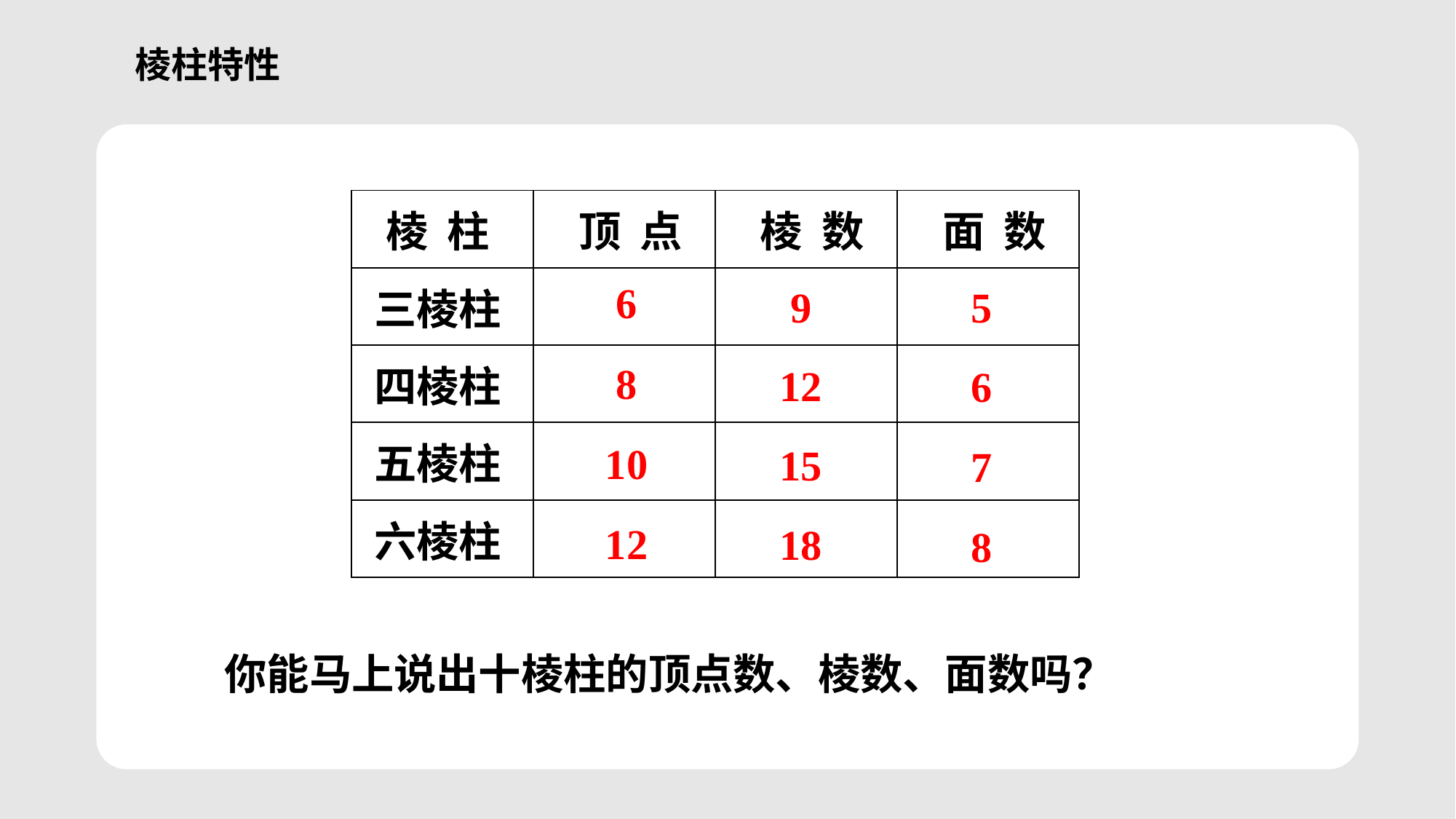

棱柱特性
| 棱 柱 | 顶 点 | 棱 数 | 面 数 |
| --- | --- | --- | --- |
| 三棱柱 |  |  |  |
| 四棱柱 |  |  |  |
| 五棱柱 |  |  |  |
| 六棱柱 |  |  |  |
6
9
5
8
12
6
10
15
7
12
18
8
你能马上说出十棱柱的顶点数、棱数、面数吗？